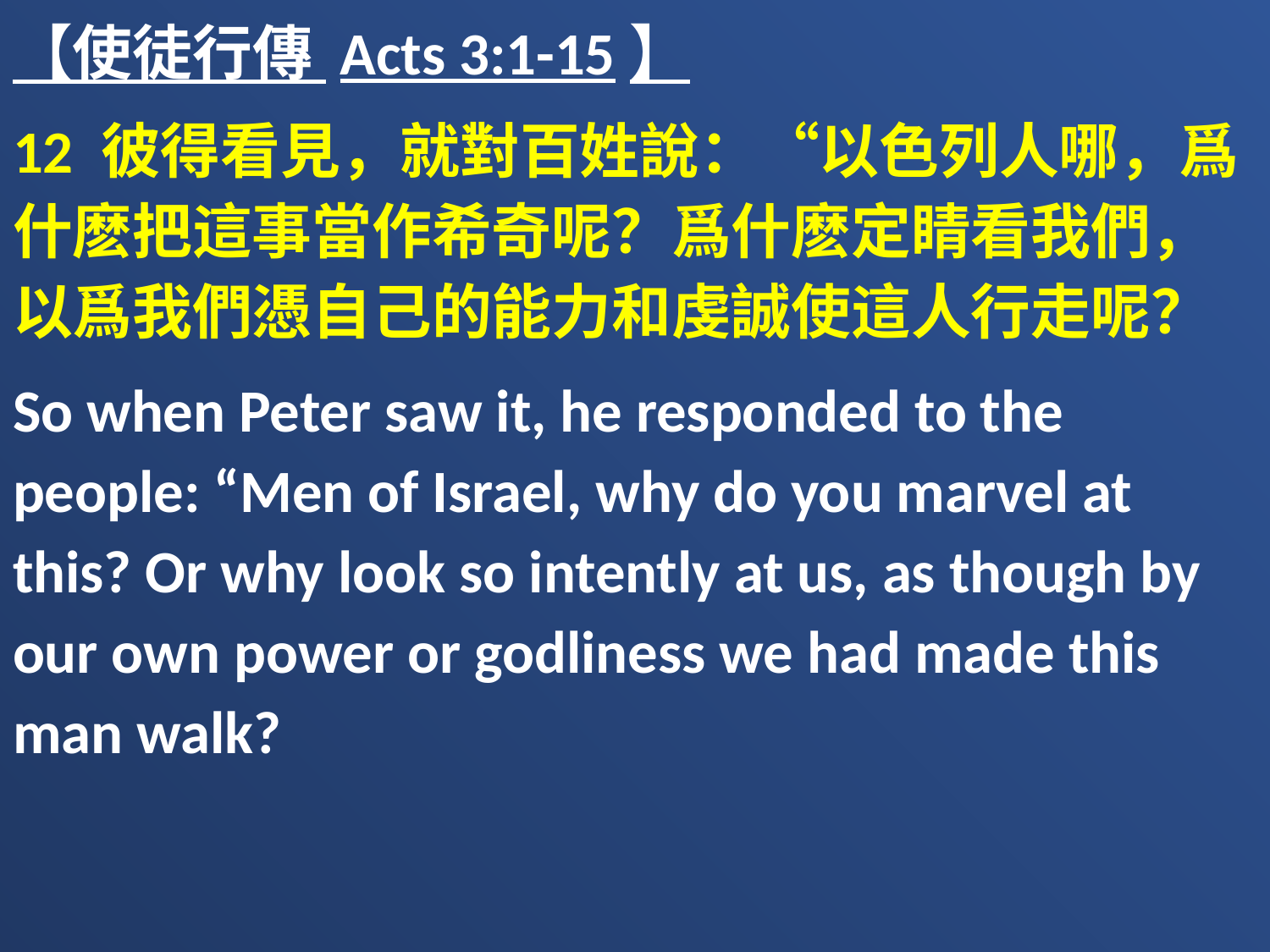

【使徒行傳 Acts 3:1-15】
12 彼得看見，就對百姓說：“以色列人哪，爲什麽把這事當作希奇呢？爲什麽定睛看我們，以爲我們憑自己的能力和虔誠使這人行走呢？
So when Peter saw it, he responded to the people: “Men of Israel, why do you marvel at this? Or why look so intently at us, as though by our own power or godliness we had made this man walk?